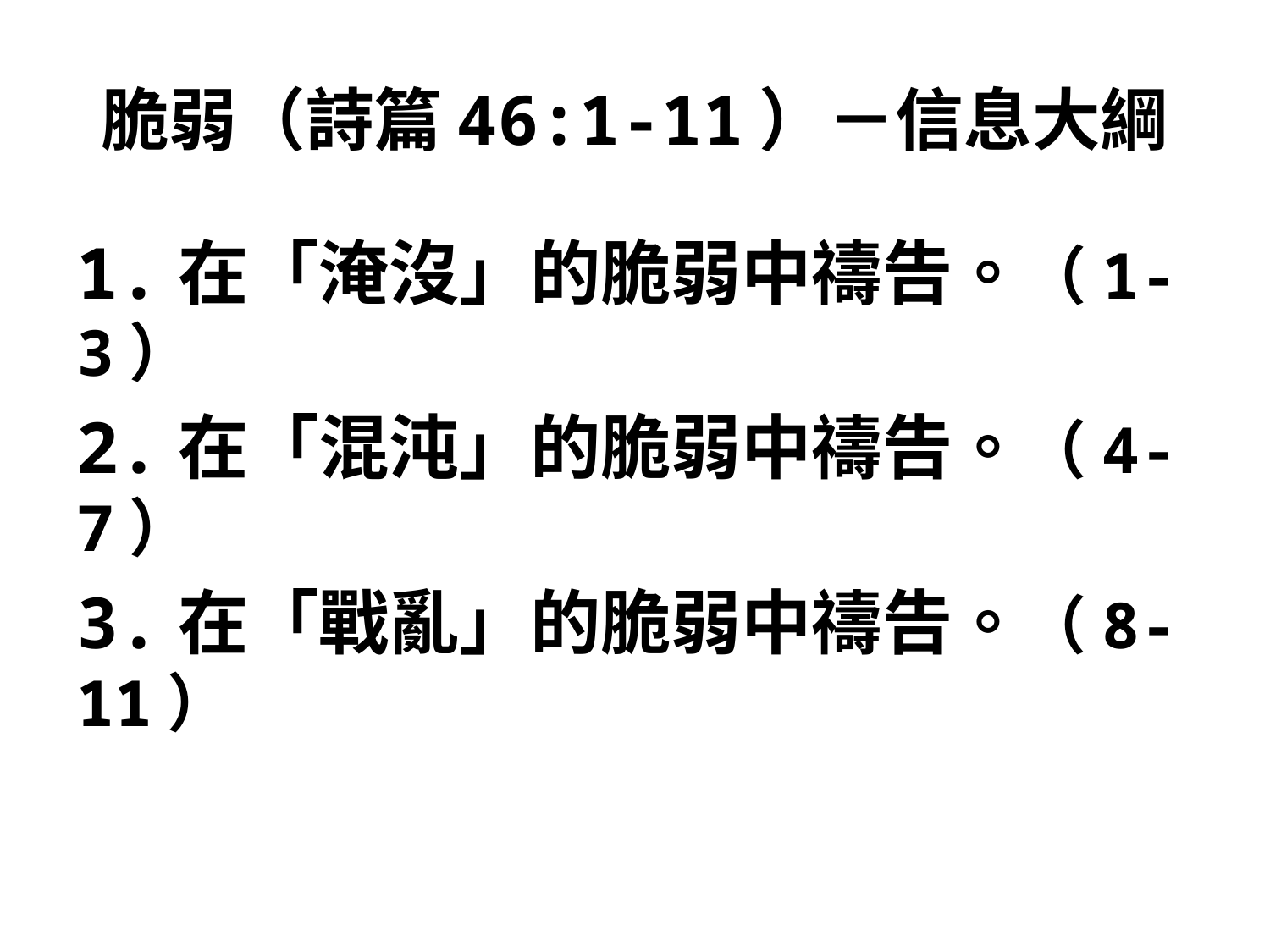

# 脆弱（詩篇46:1-11）－信息大綱
1.在「淹沒」的脆弱中禱告。（1-3）
2.在「混沌」的脆弱中禱告。（4-7）
3.在「戰亂」的脆弱中禱告。（8-11）